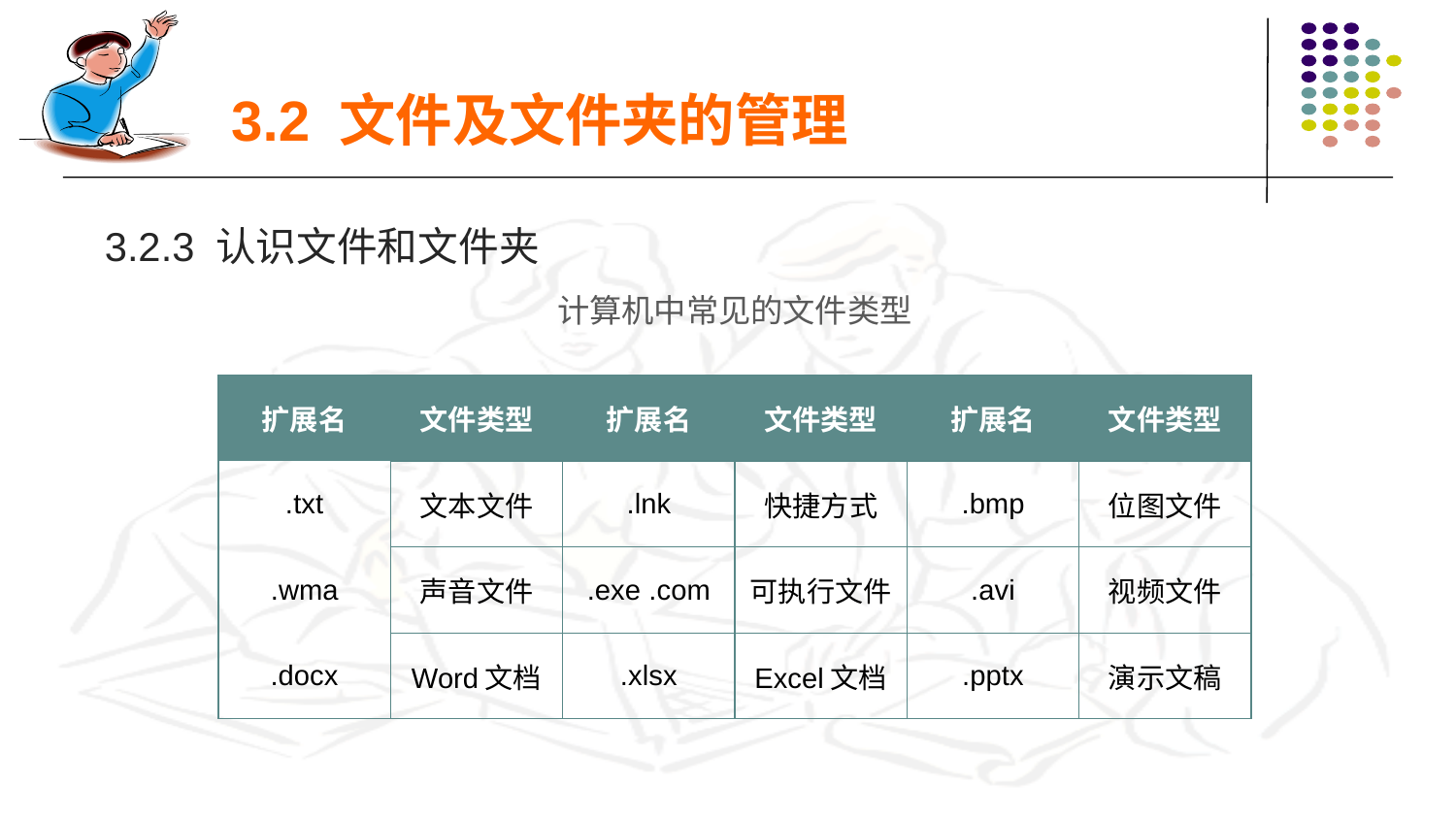

3.2 文件及文件夹的管理
3.2.3 认识文件和文件夹
计算机中常见的文件类型
| 扩展名 | 文件类型 | 扩展名 | 文件类型 | 扩展名 | 文件类型 |
| --- | --- | --- | --- | --- | --- |
| .txt | 文本文件 | .lnk | 快捷方式 | .bmp | 位图文件 |
| .wma | 声音文件 | .exe .com | 可执行文件 | .avi | 视频文件 |
| .docx | Word文档 | .xlsx | Excel文档 | .pptx | 演示文稿 |